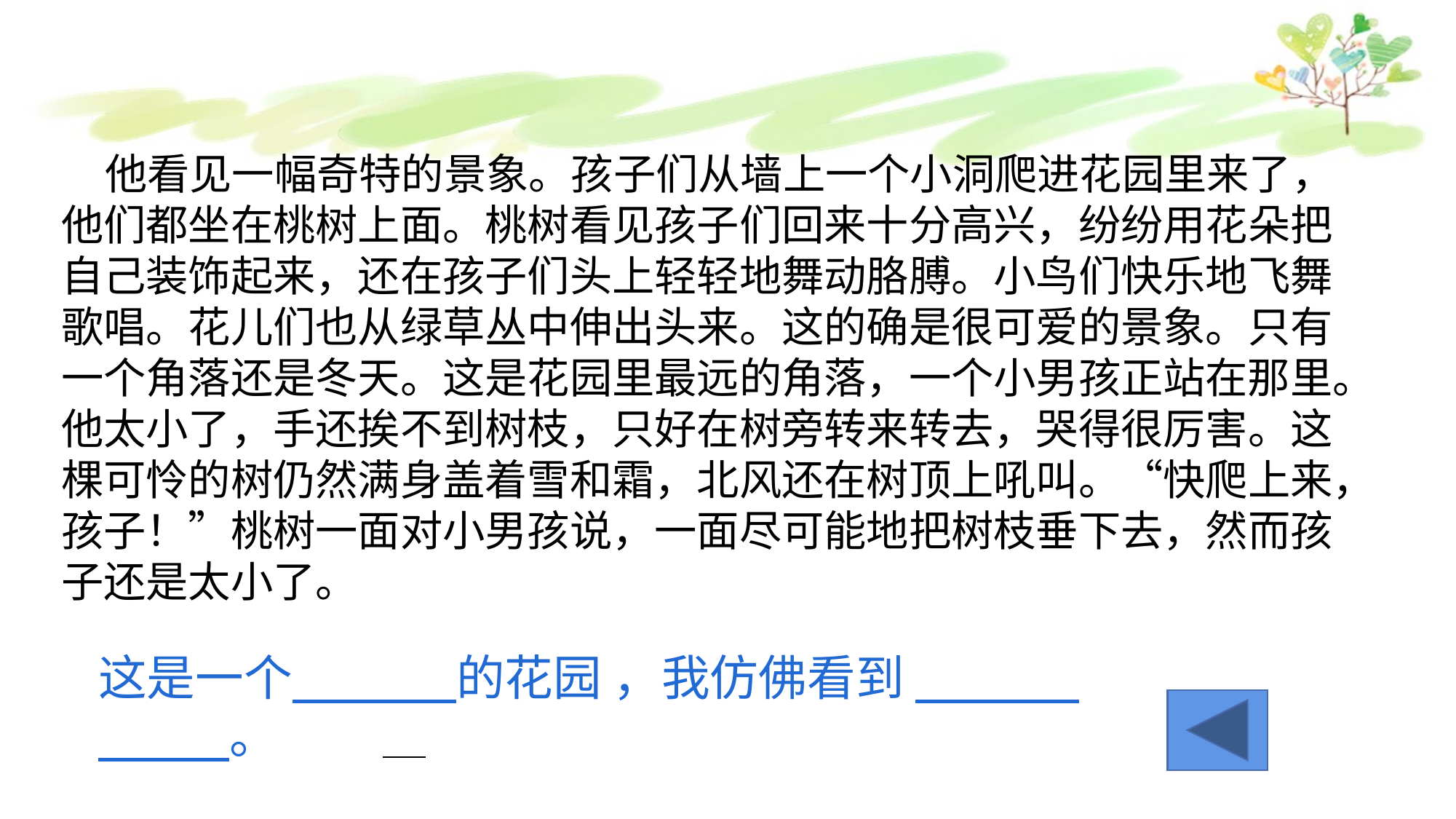

他看见一幅奇特的景象。孩子们从墙上一个小洞爬进花园里来了，他们都坐在桃树上面。桃树看见孩子们回来十分高兴，纷纷用花朵把自己装饰起来，还在孩子们头上轻轻地舞动胳膊。小鸟们快乐地飞舞歌唱。花儿们也从绿草丛中伸出头来。这的确是很可爱的景象。只有一个角落还是冬天。这是花园里最远的角落，一个小男孩正站在那里。他太小了，手还挨不到树枝，只好在树旁转来转去，哭得很厉害。这棵可怜的树仍然满身盖着雪和霜，北风还在树顶上吼叫。“快爬上来，孩子！”桃树一面对小男孩说，一面尽可能地把树枝垂下去，然而孩子还是太小了。

这是一个               的花园 ，我仿佛看到                             。